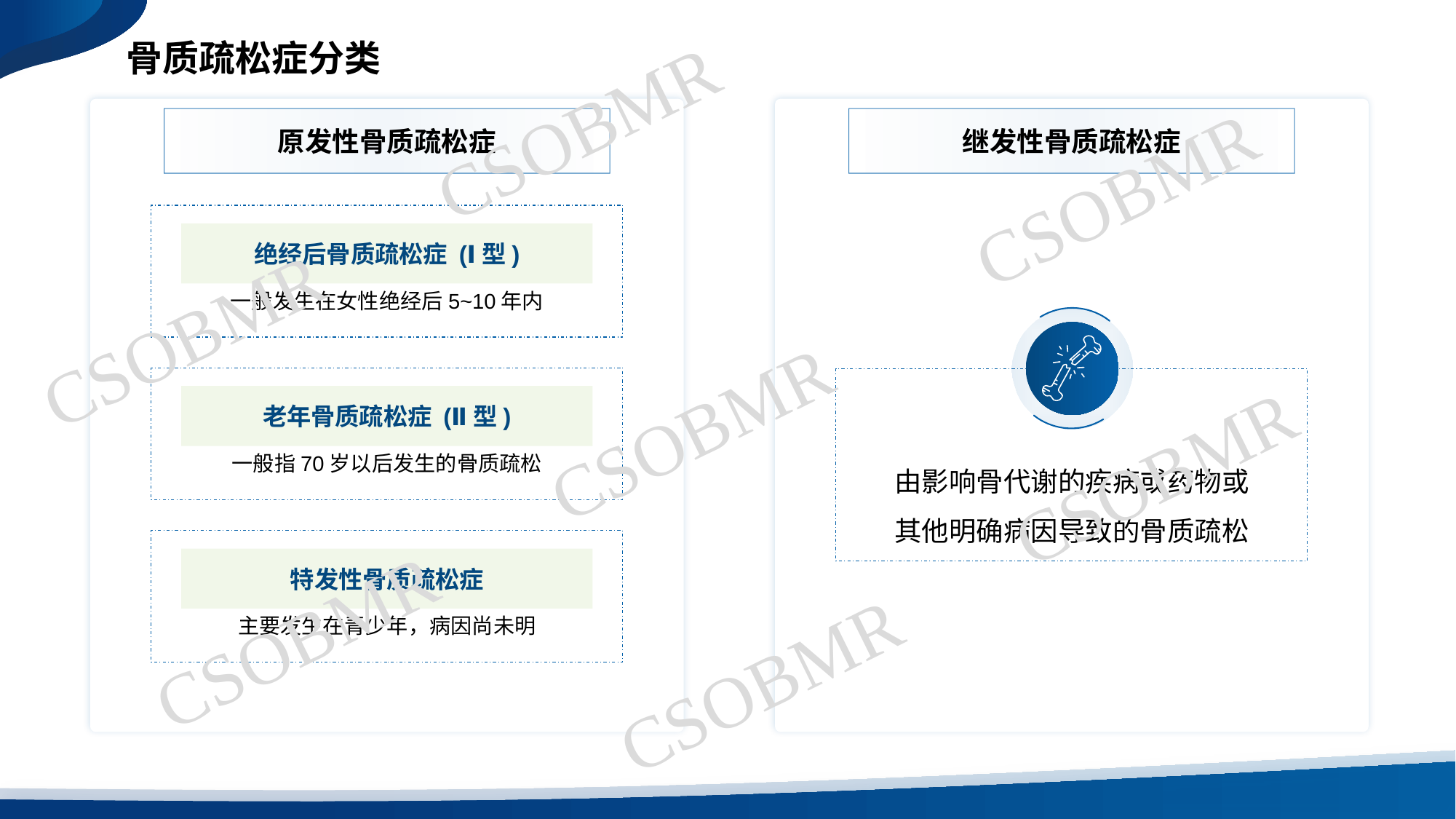

骨质疏松症分类
CSOBMR

原发性骨质疏松症
继发性骨质疏松症
CSOBMR

绝经后骨质疏松症 (Ⅰ型)
一般发生在女性绝经后5~10年内
CSOBMR

CSOBMR
老年骨质疏松症 (Ⅱ型)
CSOBMR
由影响骨代谢的疾病或药物或其他明确病因导致的骨质疏松
一般指70岁以后发生的骨质疏松

特发性骨质疏松症
CSOBMR
主要发生在青少年，病因尚未明
CSOBMR